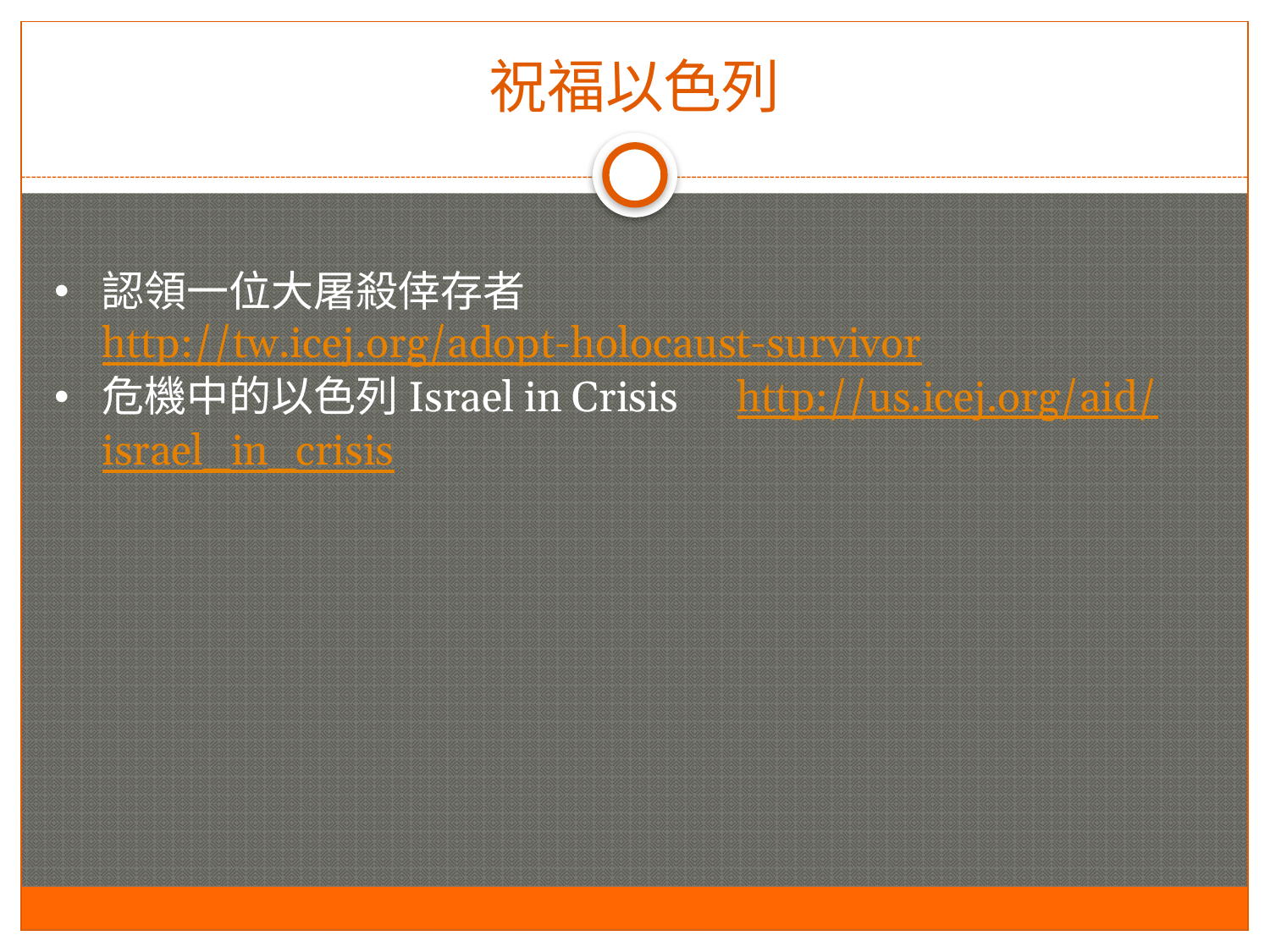

# 祝福以色列
認領一位大屠殺倖存者
http://tw.icej.org/adopt-holocaust-survivor
危機中的以色列Israel in Crisis	http://us.icej.org/aid/israel_in_crisis